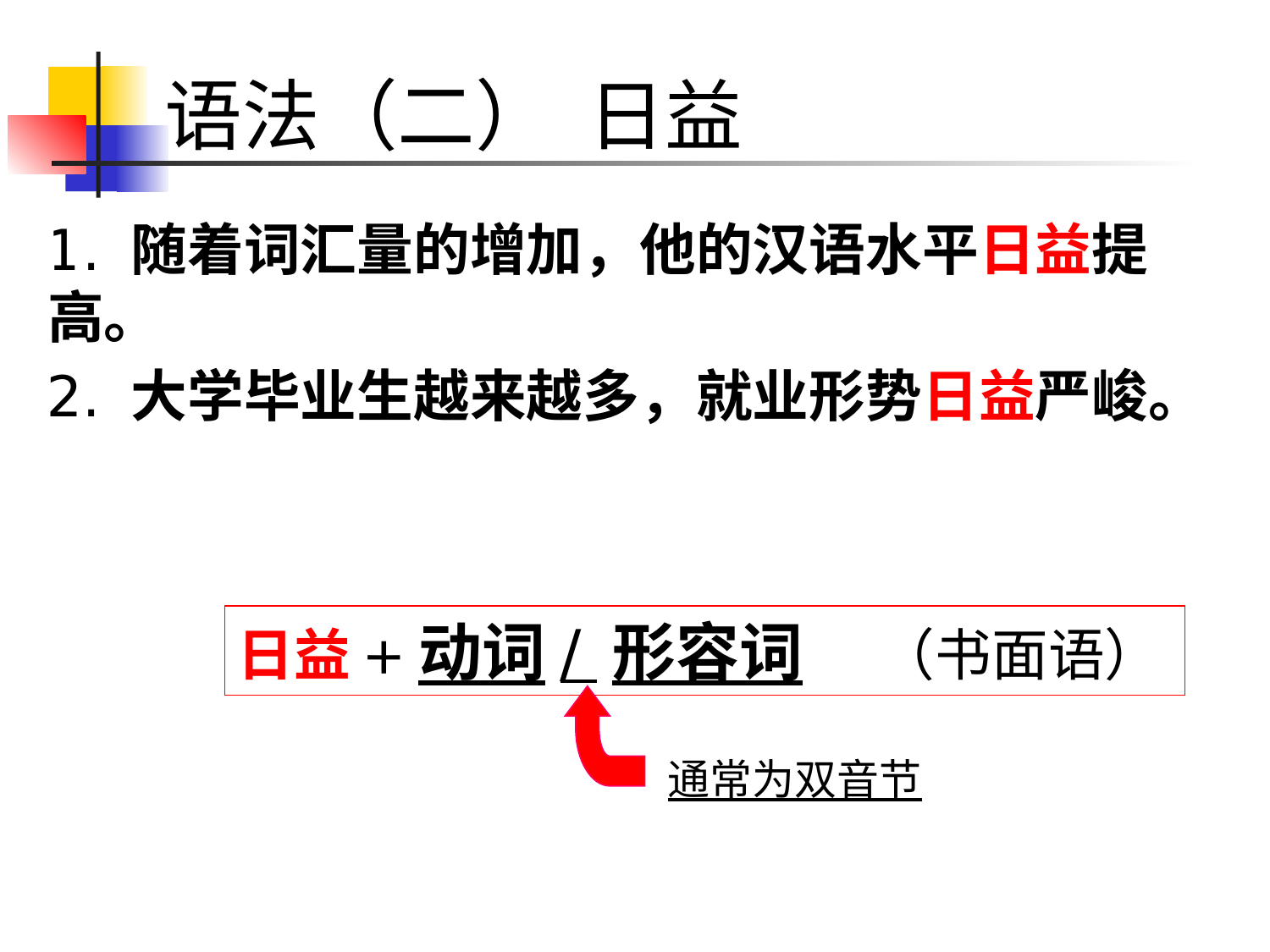

# 语法（二）  日益
1. 随着词汇量的增加，他的汉语水平日益提高。
2. 大学毕业生越来越多，就业形势日益严峻。

日益+动词/形容词      （书面语）

通常为双音节